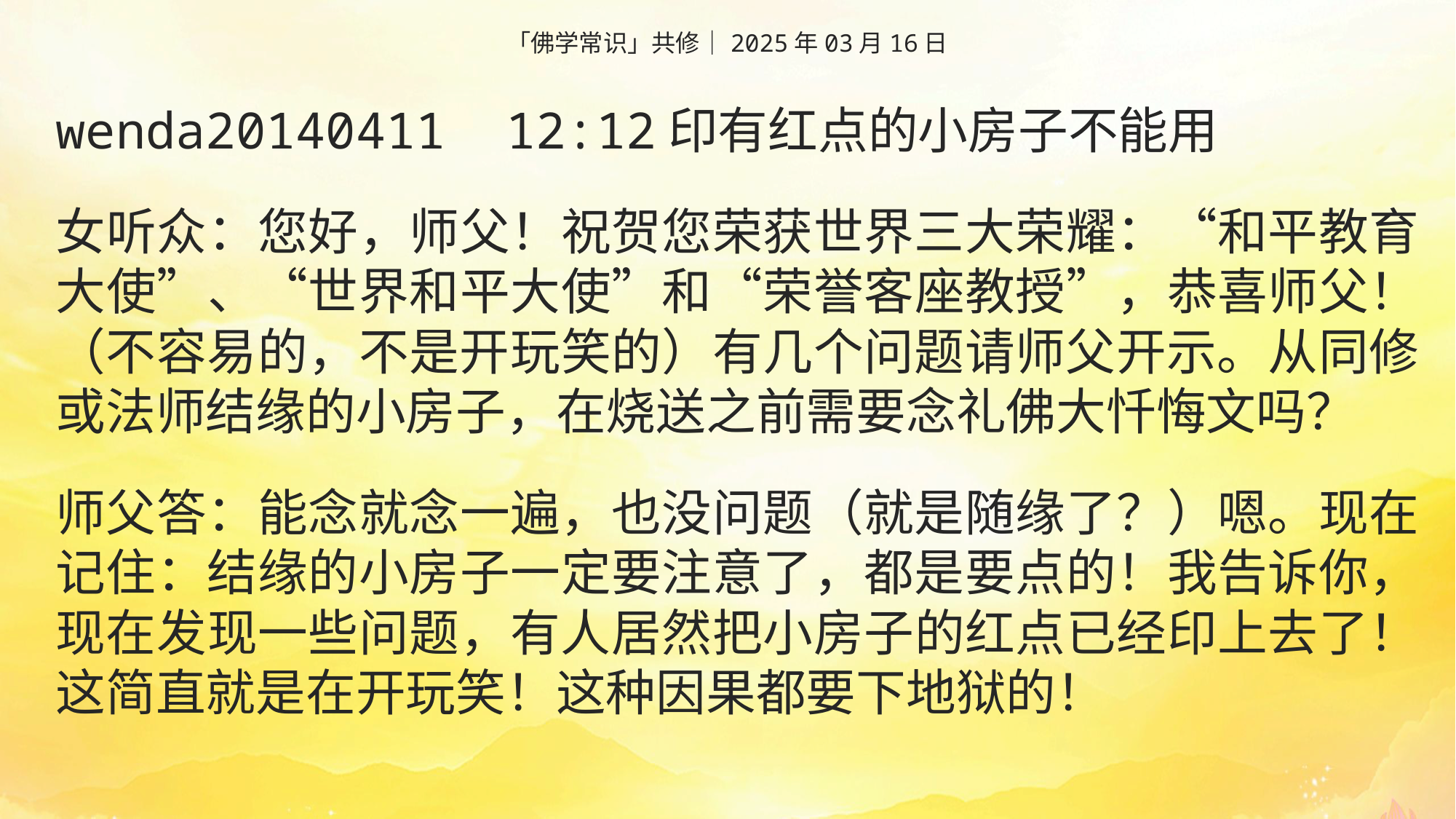

「佛学常识」共修｜2025年03月16日
wenda20140411  12:12印有红点的小房子不能用
女听众：您好，师父！祝贺您荣获世界三大荣耀：“和平教育大使”、“世界和平大使”和“荣誉客座教授”，恭喜师父！（不容易的，不是开玩笑的）有几个问题请师父开示。从同修或法师结缘的小房子，在烧送之前需要念礼佛大忏悔文吗？
师父答：能念就念一遍，也没问题（就是随缘了？）嗯。现在记住：结缘的小房子一定要注意了，都是要点的！我告诉你，现在发现一些问题，有人居然把小房子的红点已经印上去了！这简直就是在开玩笑！这种因果都要下地狱的！